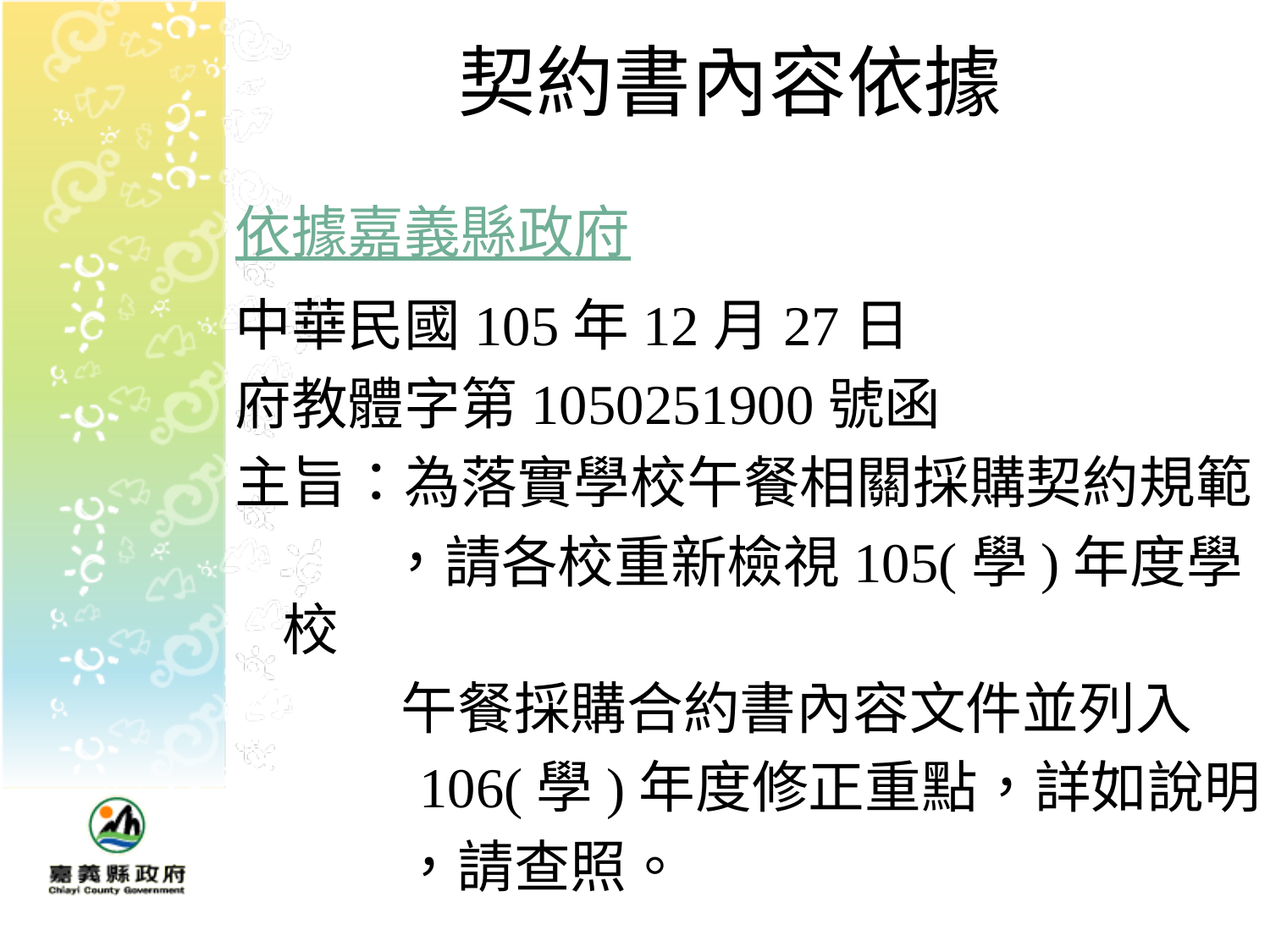

# 契約書內容依據
依據嘉義縣政府
中華民國105年12月27日
府教體字第1050251900號函
主旨：為落實學校午餐相關採購契約規範
           ，請各校重新檢視105(學)年度學校
            午餐採購合約書內容文件並列入
             106(學)年度修正重點，詳如說明
            ，請查照。